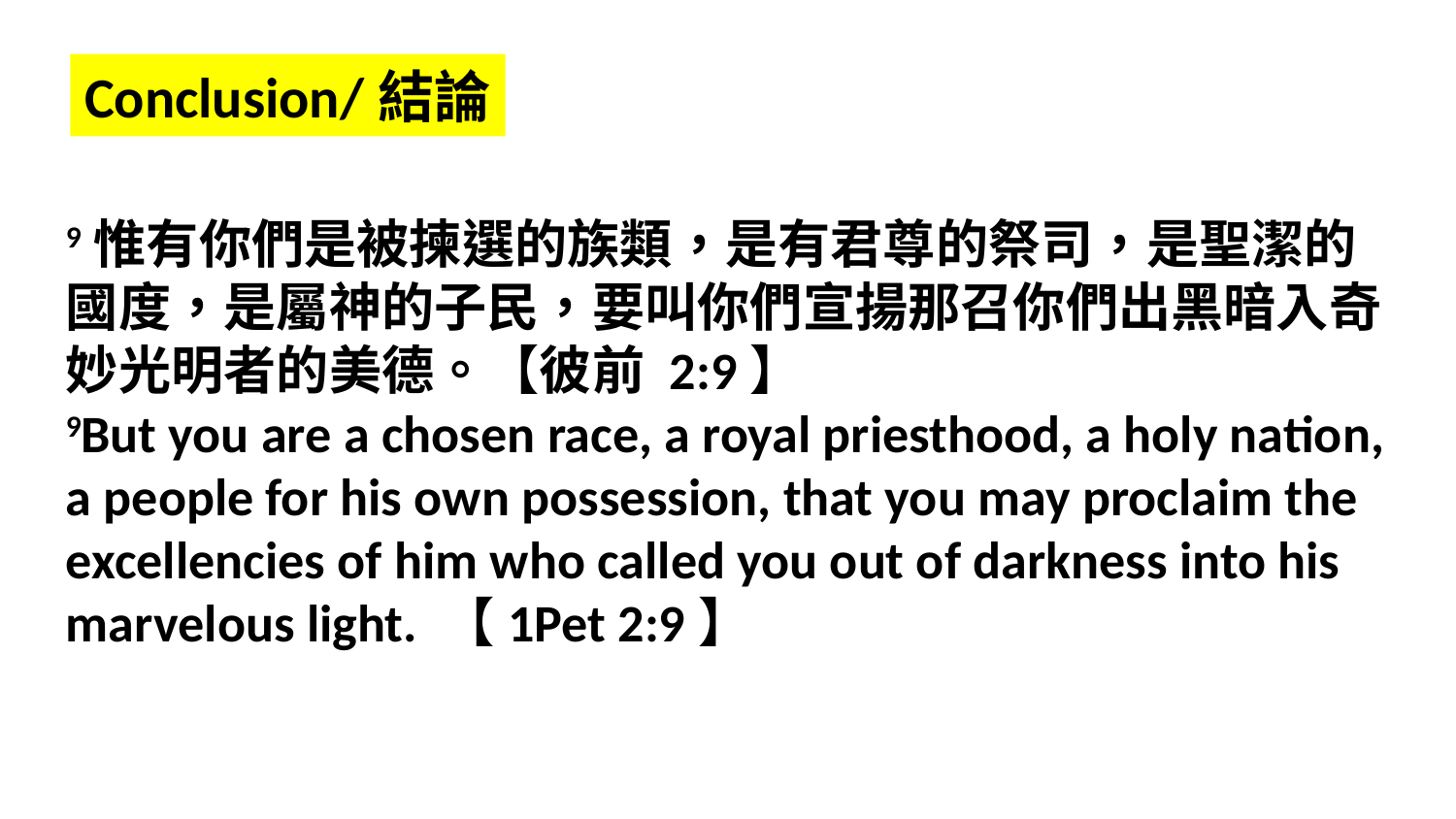

Conclusion/結論
9惟有你們是被揀選的族類，是有君尊的祭司，是聖潔的國度，是屬神的子民，要叫你們宣揚那召你們出黑暗入奇妙光明者的美德。【彼前 2:9】
9But you are a chosen race, a royal priesthood, a holy nation, a people for his own possession, that you may proclaim the excellencies of him who called you out of darkness into his marvelous light. 【1Pet 2:9】